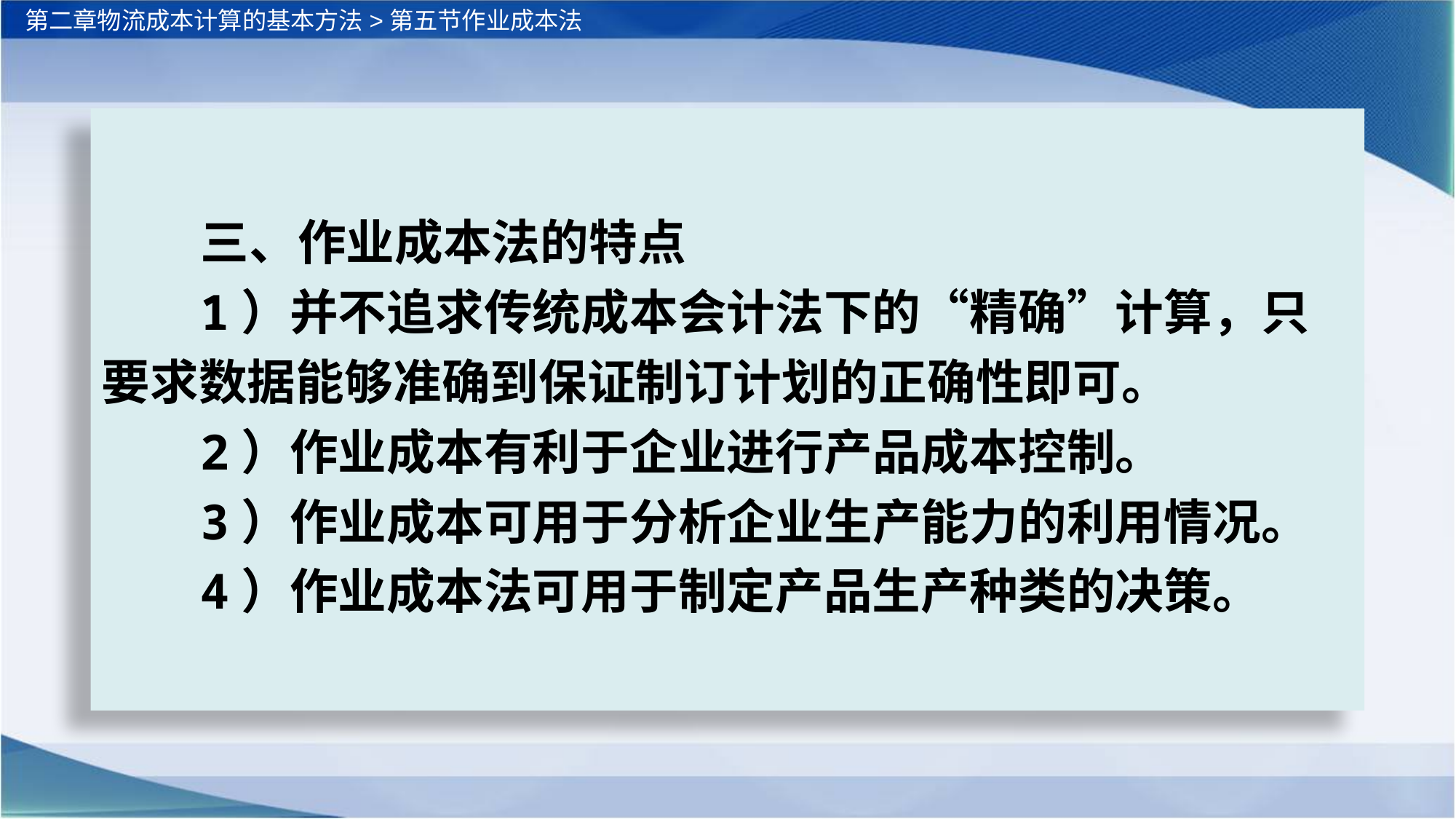

第二章物流成本计算的基本方法>第五节作业成本法
三、作业成本法的特点
1）并不追求传统成本会计法下的“精确”计算，只要求数据能够准确到保证制订计划的正确性即可。
2）作业成本有利于企业进行产品成本控制。
3）作业成本可用于分析企业生产能力的利用情况。
4）作业成本法可用于制定产品生产种类的决策。